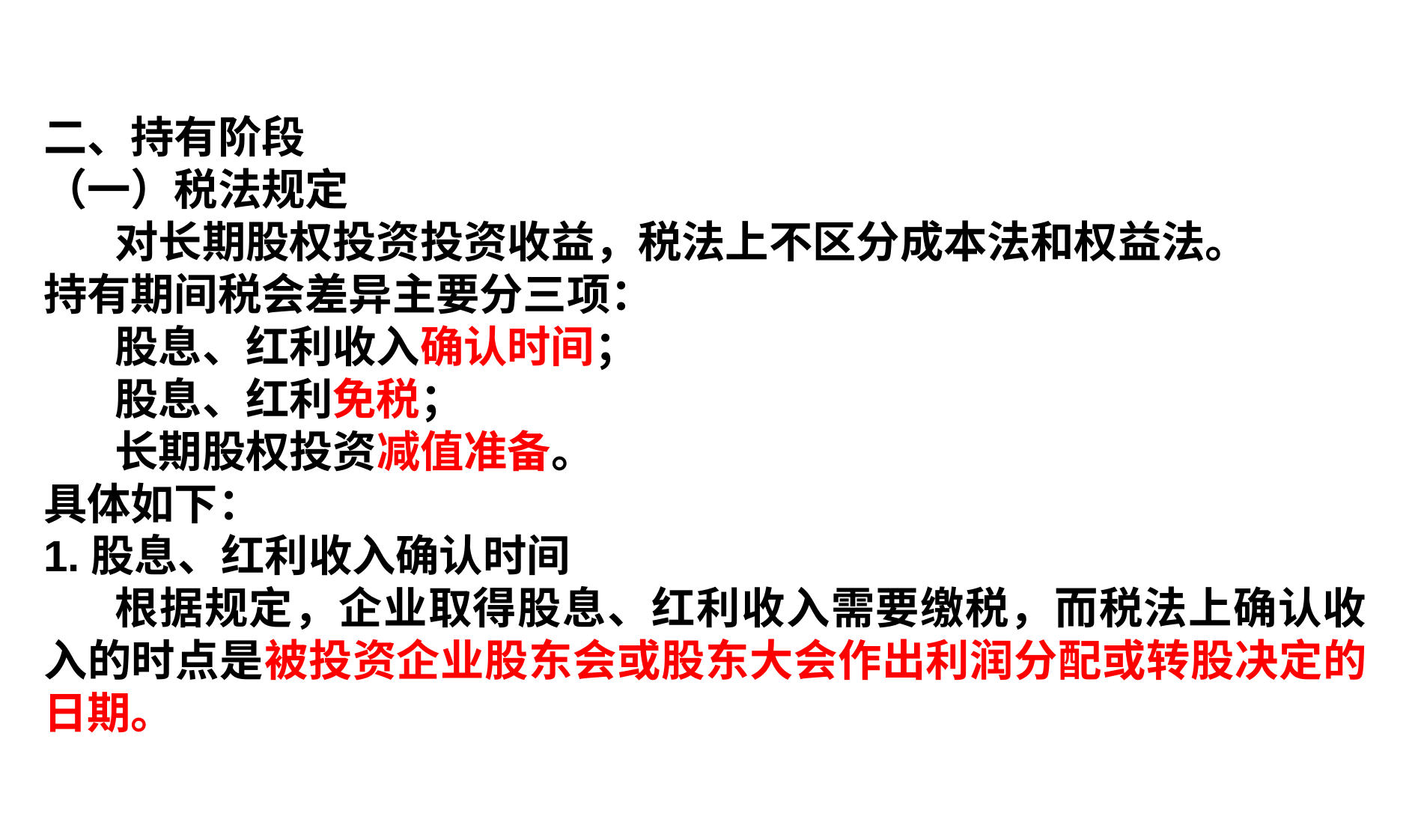

二、持有阶段
（一）税法规定
对长期股权投资投资收益，税法上不区分成本法和权益法。
持有期间税会差异主要分三项：
股息、红利收入确认时间；
股息、红利免税；
长期股权投资减值准备。
具体如下：
1.股息、红利收入确认时间
根据规定，企业取得股息、红利收入需要缴税，而税法上确认收入的时点是被投资企业股东会或股东大会作出利润分配或转股决定的日期。